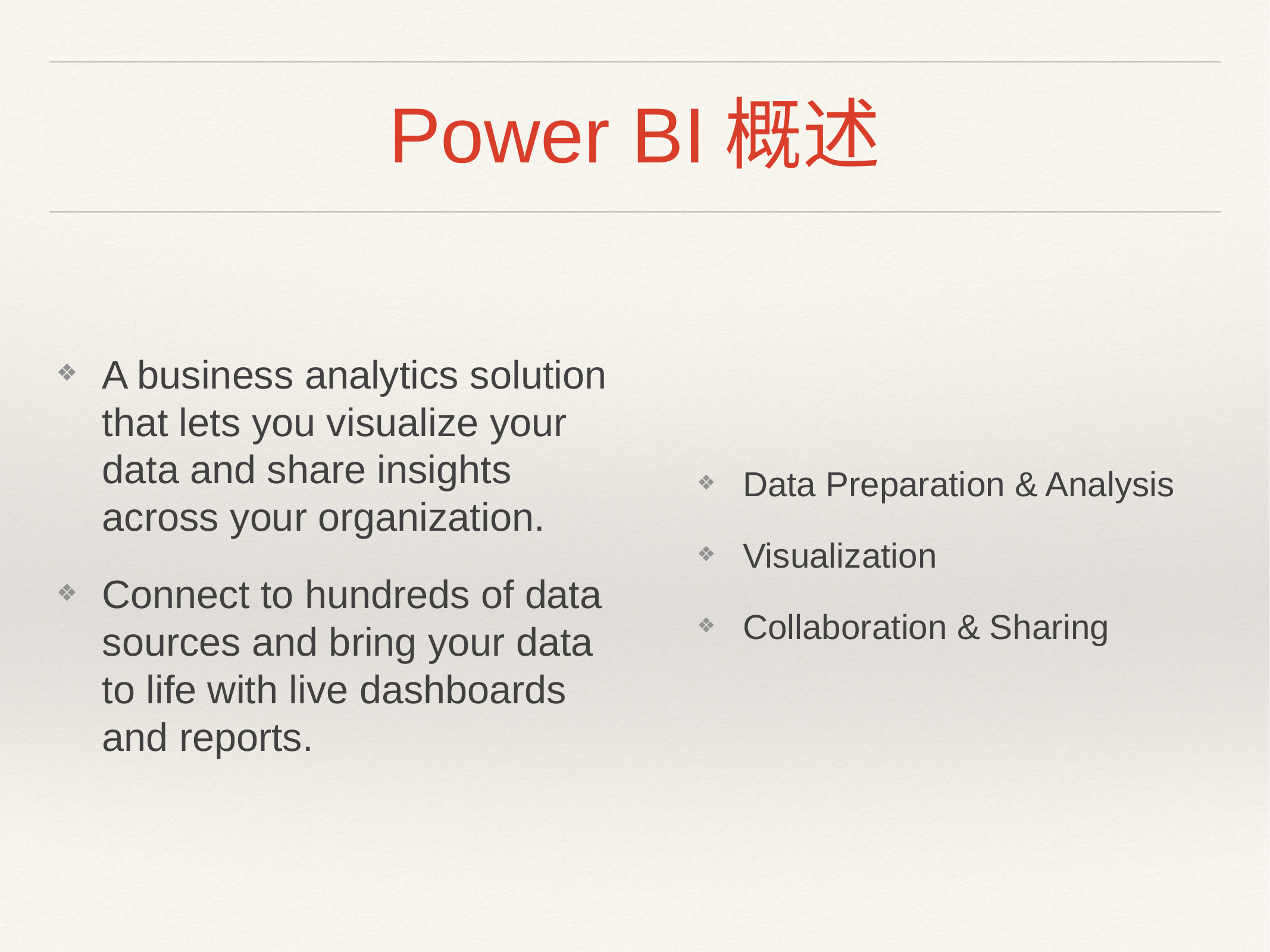

# Power BI概述
A business analytics solution that lets you visualize your data and share insights across your organization.
Connect to hundreds of data sources and bring your data to life with live dashboards and reports.
Data Preparation & Analysis
Visualization
Collaboration & Sharing